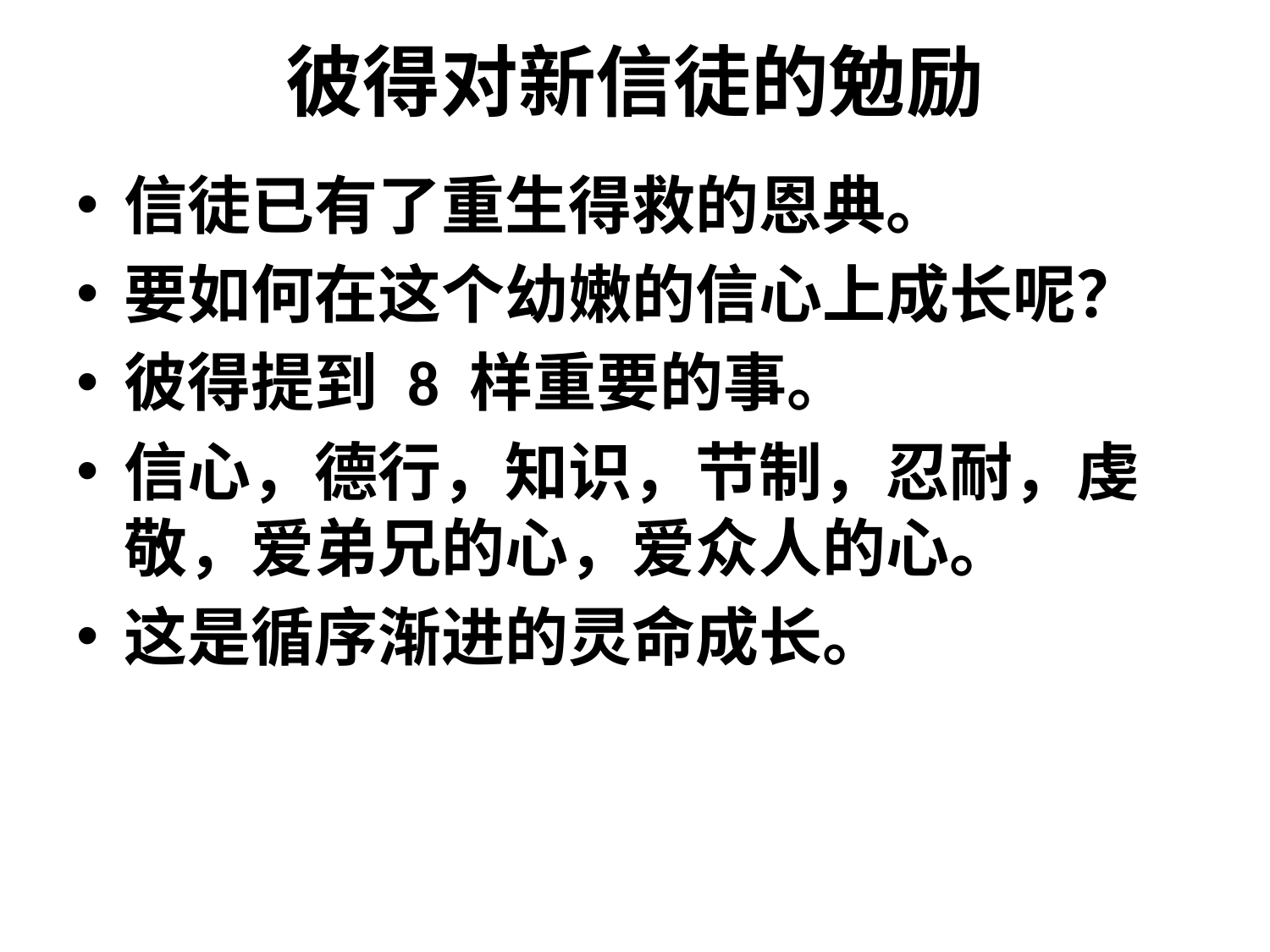

# 彼得对新信徒的勉励
信徒已有了重生得救的恩典。
要如何在这个幼嫩的信心上成长呢？
彼得提到 8 样重要的事。
信心，德行，知识，节制，忍耐，虔敬，爱弟兄的心，爱众人的心。
这是循序渐进的灵命成长。